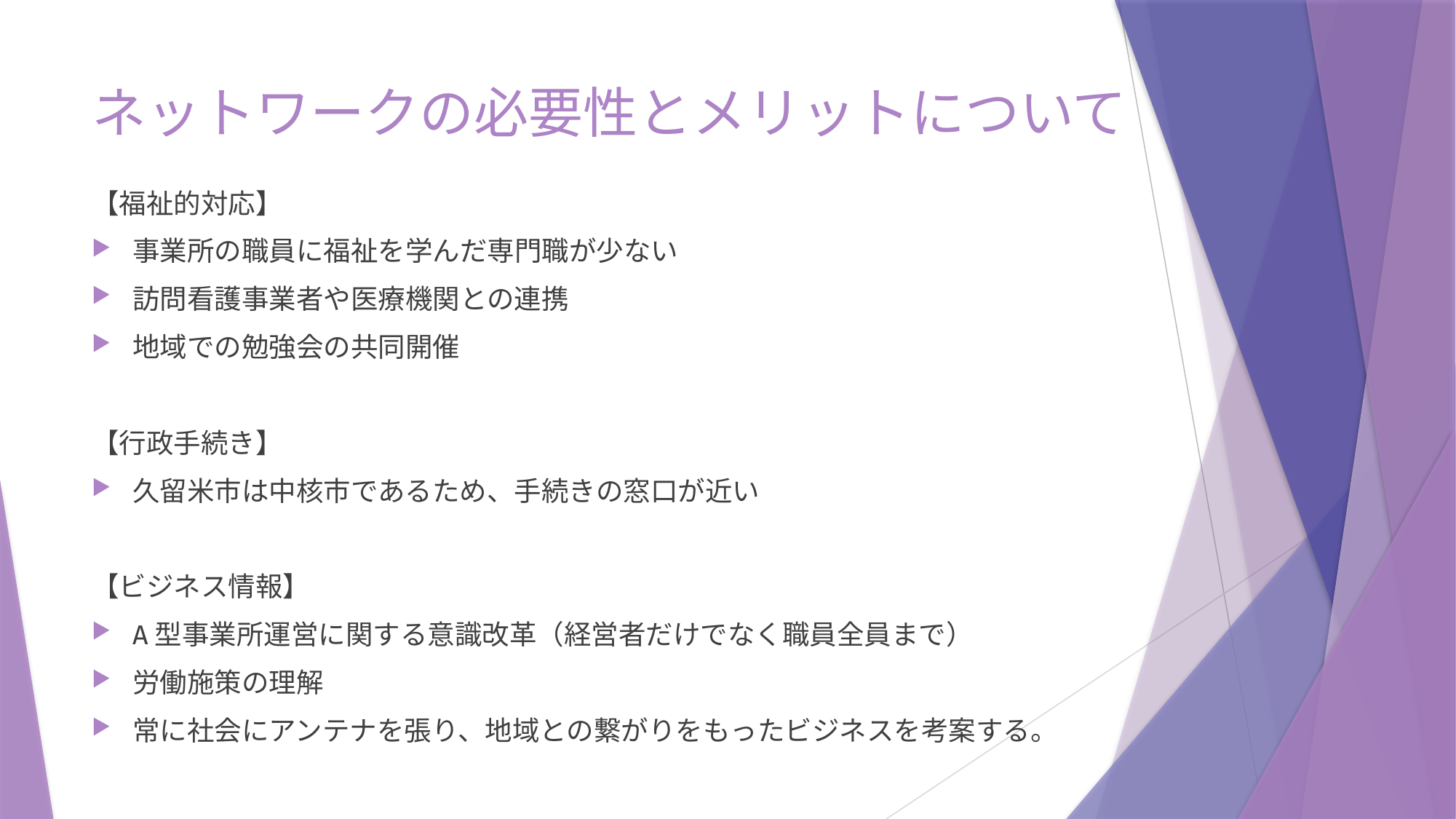

# ネットワークの必要性とメリットについて
【福祉的対応】
事業所の職員に福祉を学んだ専門職が少ない
訪問看護事業者や医療機関との連携
地域での勉強会の共同開催

【行政手続き】
久留米市は中核市であるため、手続きの窓口が近い

【ビジネス情報】
A型事業所運営に関する意識改革（経営者だけでなく職員全員まで）
労働施策の理解
常に社会にアンテナを張り、地域との繋がりをもったビジネスを考案する。